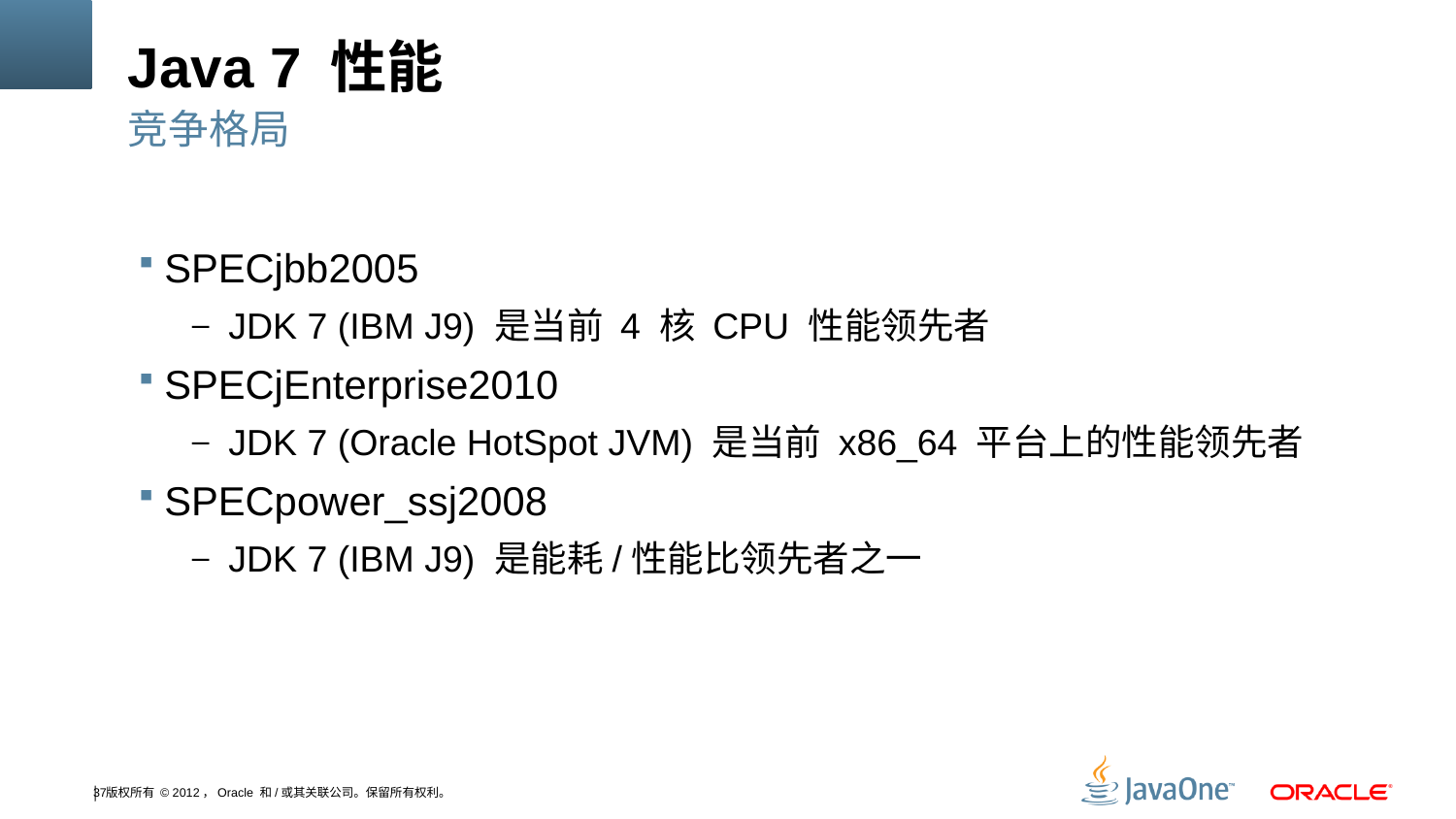

# Java 7 性能
竞争格局
SPECjbb2005
JDK 7 (IBM J9) 是当前 4 核 CPU 性能领先者
SPECjEnterprise2010
JDK 7 (Oracle HotSpot JVM) 是当前 x86_64 平台上的性能领先者
SPECpower_ssj2008
JDK 7 (IBM J9) 是能耗/性能比领先者之一